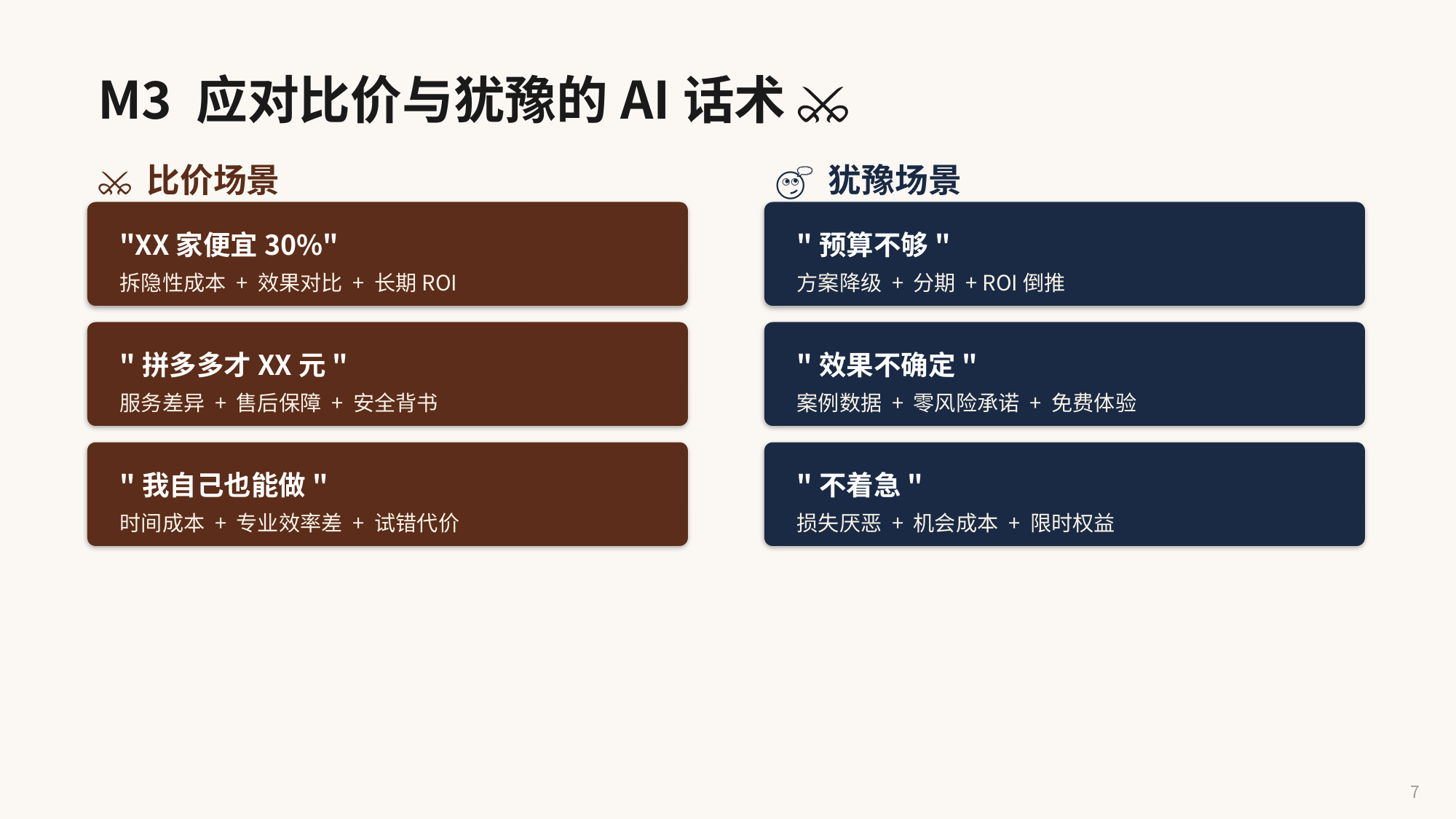

M3 应对比价与犹豫的AI话术 ⚔️
⚔️ 比价场景
🤔 犹豫场景

"XX家便宜30%"
"预算不够"
拆隐性成本 + 效果对比 + 长期ROI
方案降级 + 分期 + ROI倒推

"拼多多才XX元"
"效果不确定"
服务差异 + 售后保障 + 安全背书
案例数据 + 零风险承诺 + 免费体验

"我自己也能做"
"不着急"
时间成本 + 专业效率差 + 试错代价
损失厌恶 + 机会成本 + 限时权益
7